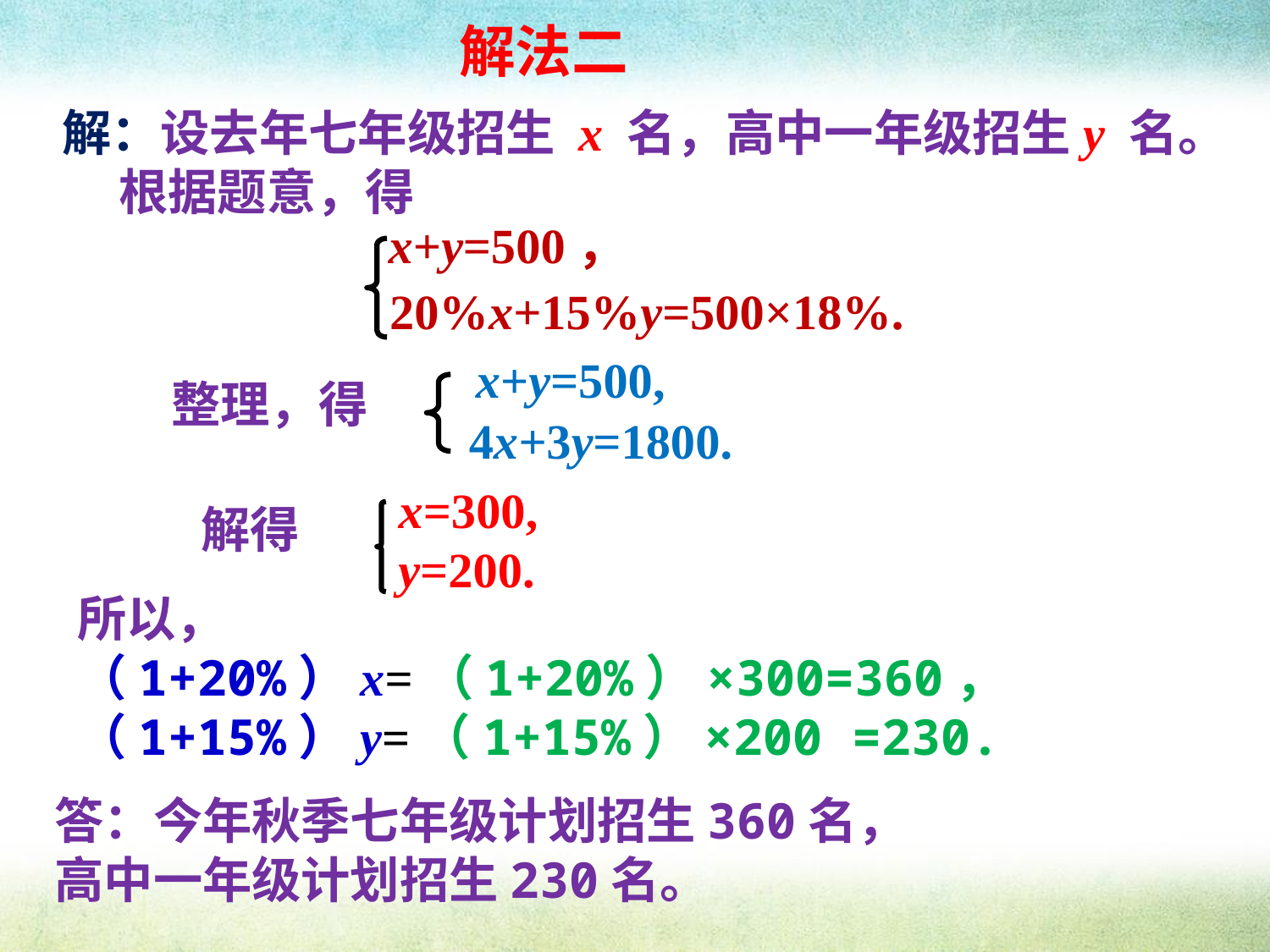

解法二
解：设去年七年级招生 x 名，高中一年级招生y 名。
    根据题意，得
x+y=500，

20%x+15%y=500×18%.
x+y=500,

4x+3y=1800.
整理，得
x=300,

y=200.
解得
所以，
（1+20%）x=（1+20%）×300=360，
（1+15%）y=（1+15%）×200 =230.
答：今年秋季七年级计划招生360名，高中一年级计划招生230名。